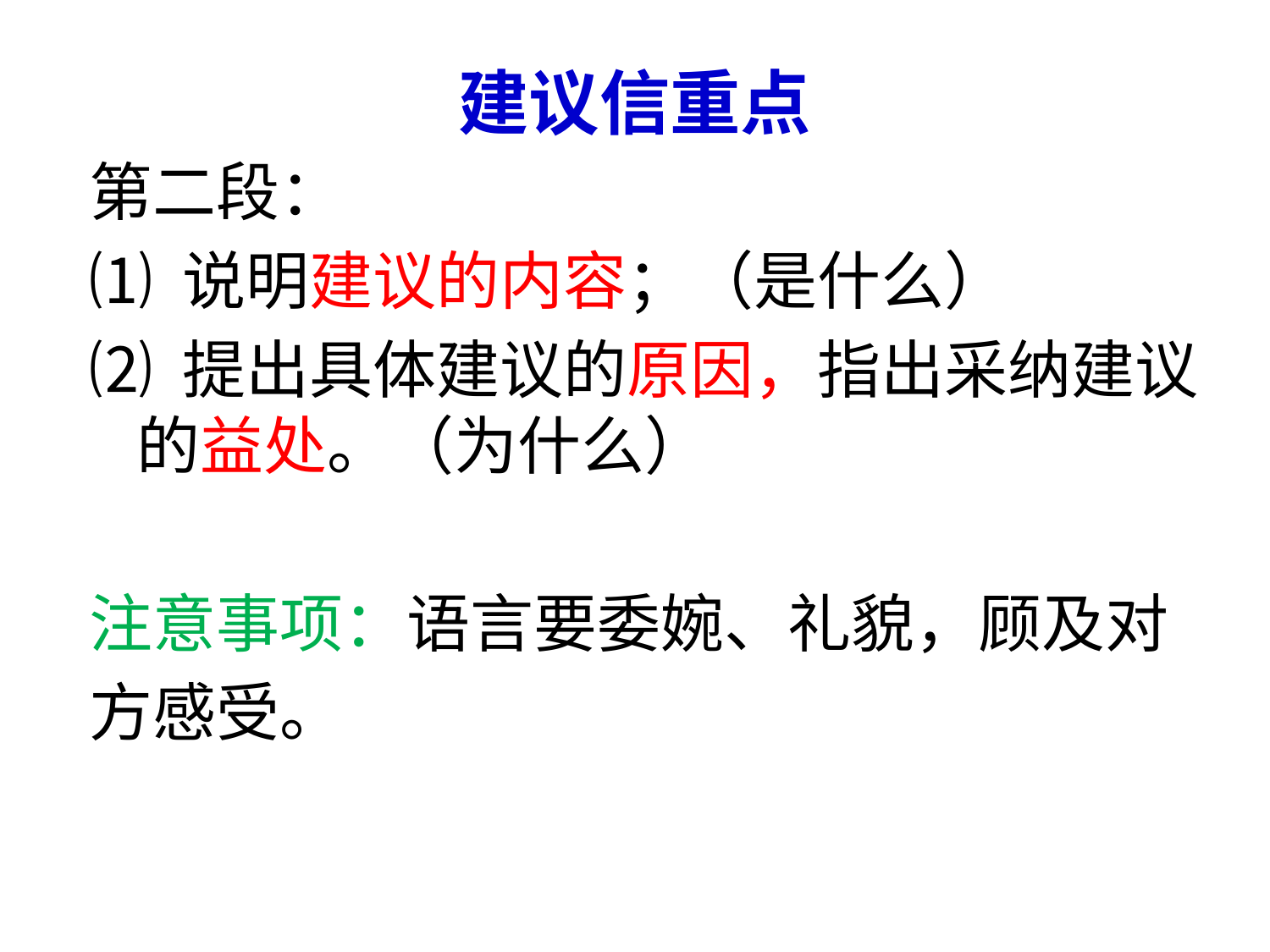

# 建议信重点
第二段：
⑴ 说明建议的内容；（是什么）
⑵ 提出具体建议的原因，指出采纳建议的益处。（为什么）

注意事项：语言要委婉、礼貌，顾及对
方感受。